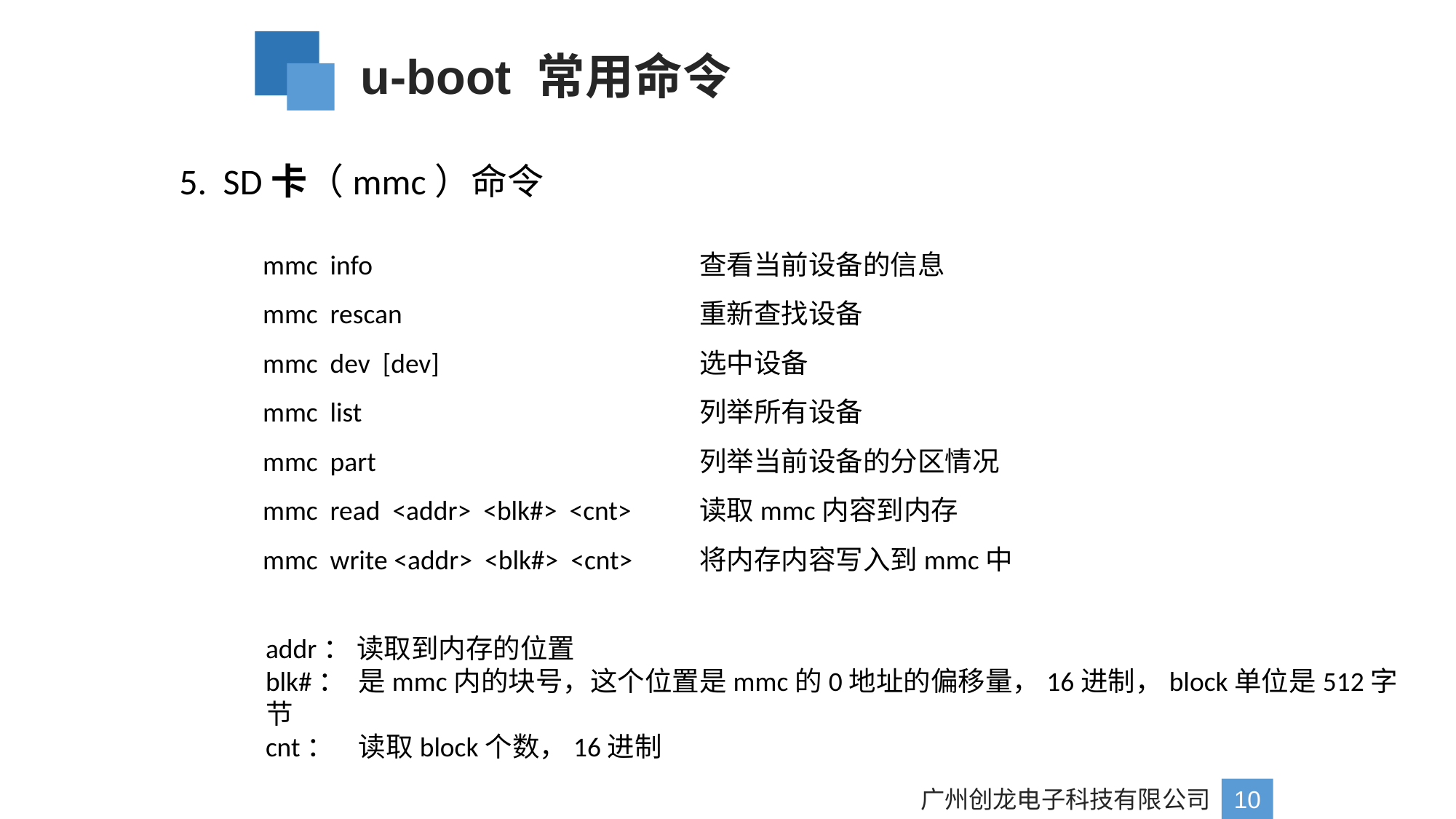

u-boot 常用命令
5.  SD卡（mmc）命令
mmc  info			查看当前设备的信息
mmc  rescan			重新查找设备
mmc  dev  [dev]			选中设备
mmc  list 				列举所有设备
mmc  part			列举当前设备的分区情况
mmc  read  <addr>  <blk#>  <cnt>	读取mmc内容到内存
mmc  write <addr>  <blk#>  <cnt>	将内存内容写入到mmc中
addr： 读取到内存的位置
blk#：  是mmc内的块号，这个位置是mmc的0地址的偏移量，16进制，block单位是512字节
cnt：    读取block个数，16进制
广州创龙电子科技有限公司
10